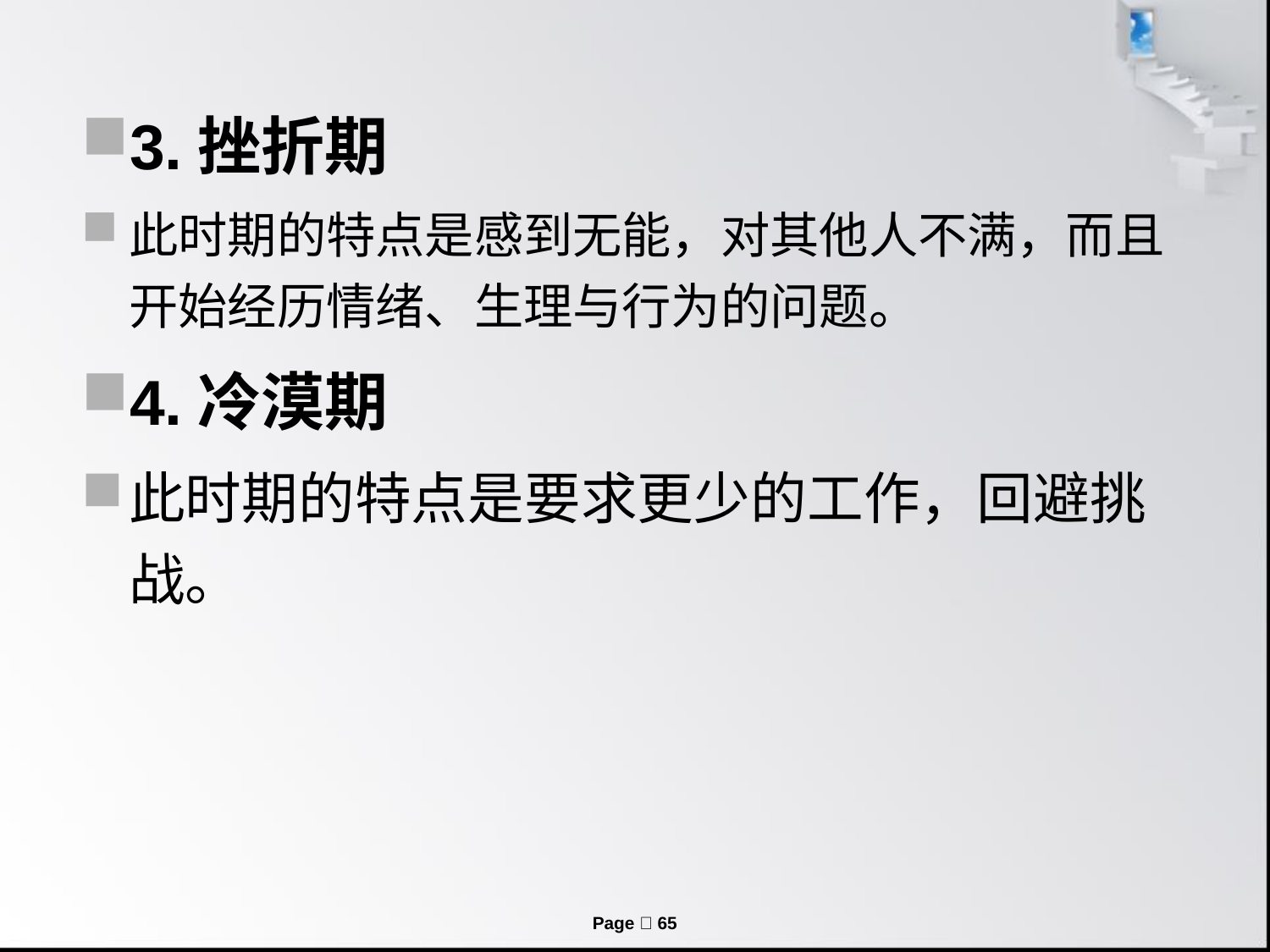

3.挫折期
此时期的特点是感到无能，对其他人不满，而且开始经历情绪、生理与行为的问题。
4.冷漠期
此时期的特点是要求更少的工作，回避挑战。